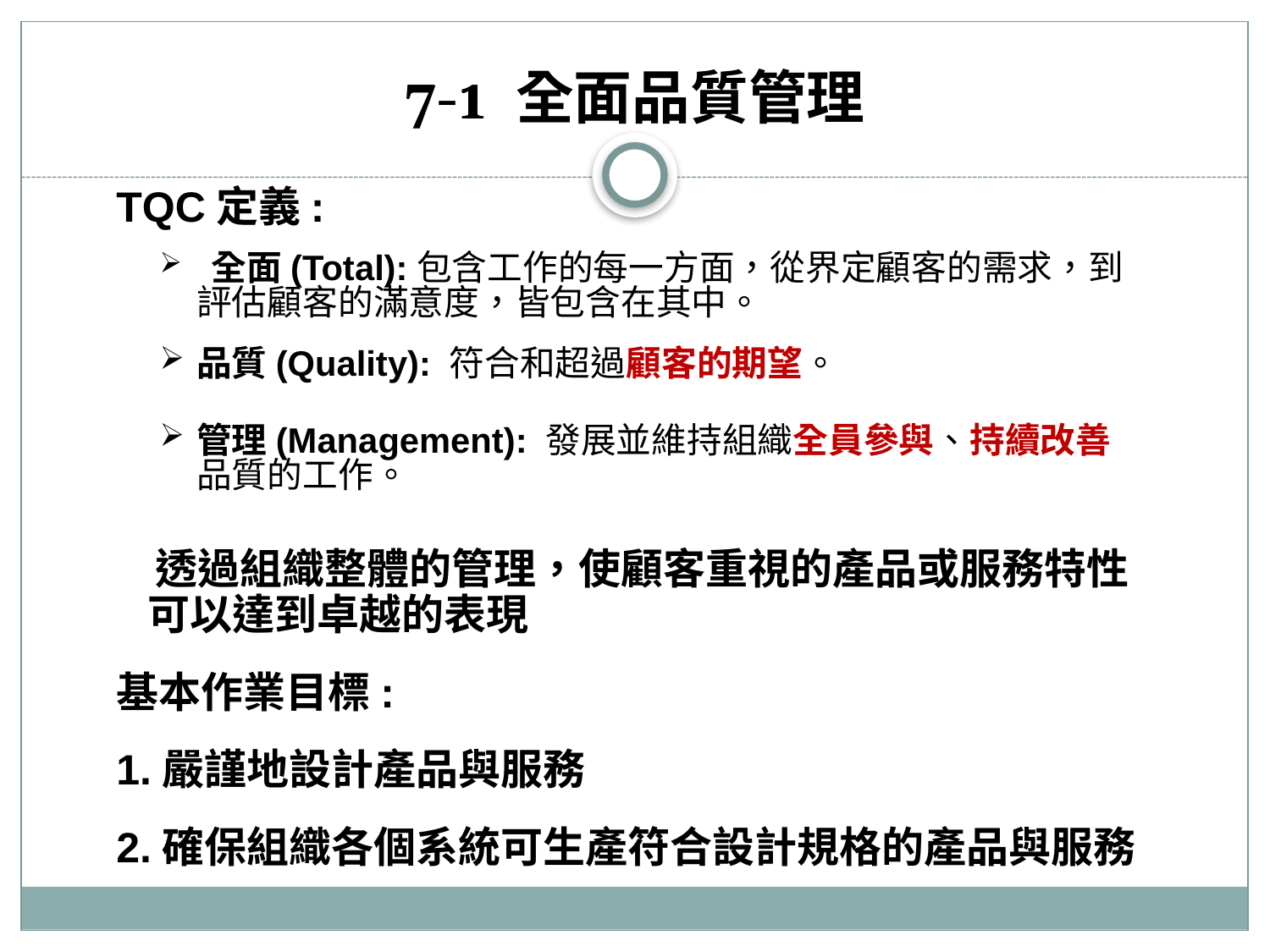

# 7-1 全面品質管理
TQC定義:
 全面(Total):包含工作的每一方面，從界定顧客的需求，到評估顧客的滿意度，皆包含在其中。
品質(Quality): 符合和超過顧客的期望。
管理(Management): 發展並維持組織全員參與、持續改善品質的工作。
   透過組織整體的管理，使顧客重視的產品或服務特性可以達到卓越的表現
基本作業目標:
1.嚴謹地設計產品與服務
2.確保組織各個系統可生產符合設計規格的產品與服務